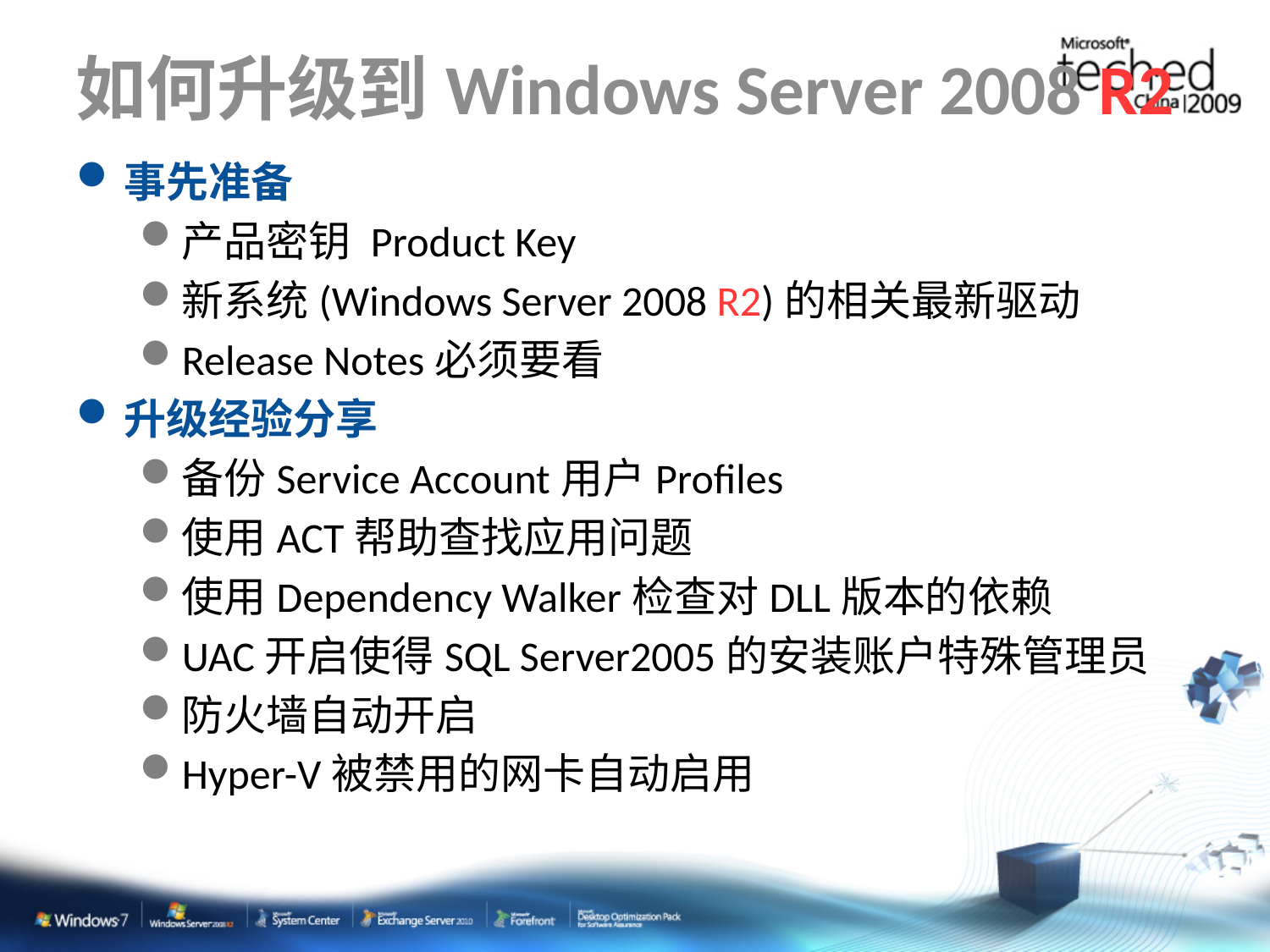

# 如何升级到Windows Server 2008 R2
事先准备
产品密钥 Product Key
新系统(Windows Server 2008 R2)的相关最新驱动
Release Notes必须要看
升级经验分享
备份Service Account用户Profiles
使用ACT帮助查找应用问题
使用Dependency Walker检查对DLL版本的依赖
UAC开启使得SQL Server2005的安装账户特殊管理员
防火墙自动开启
Hyper-V被禁用的网卡自动启用